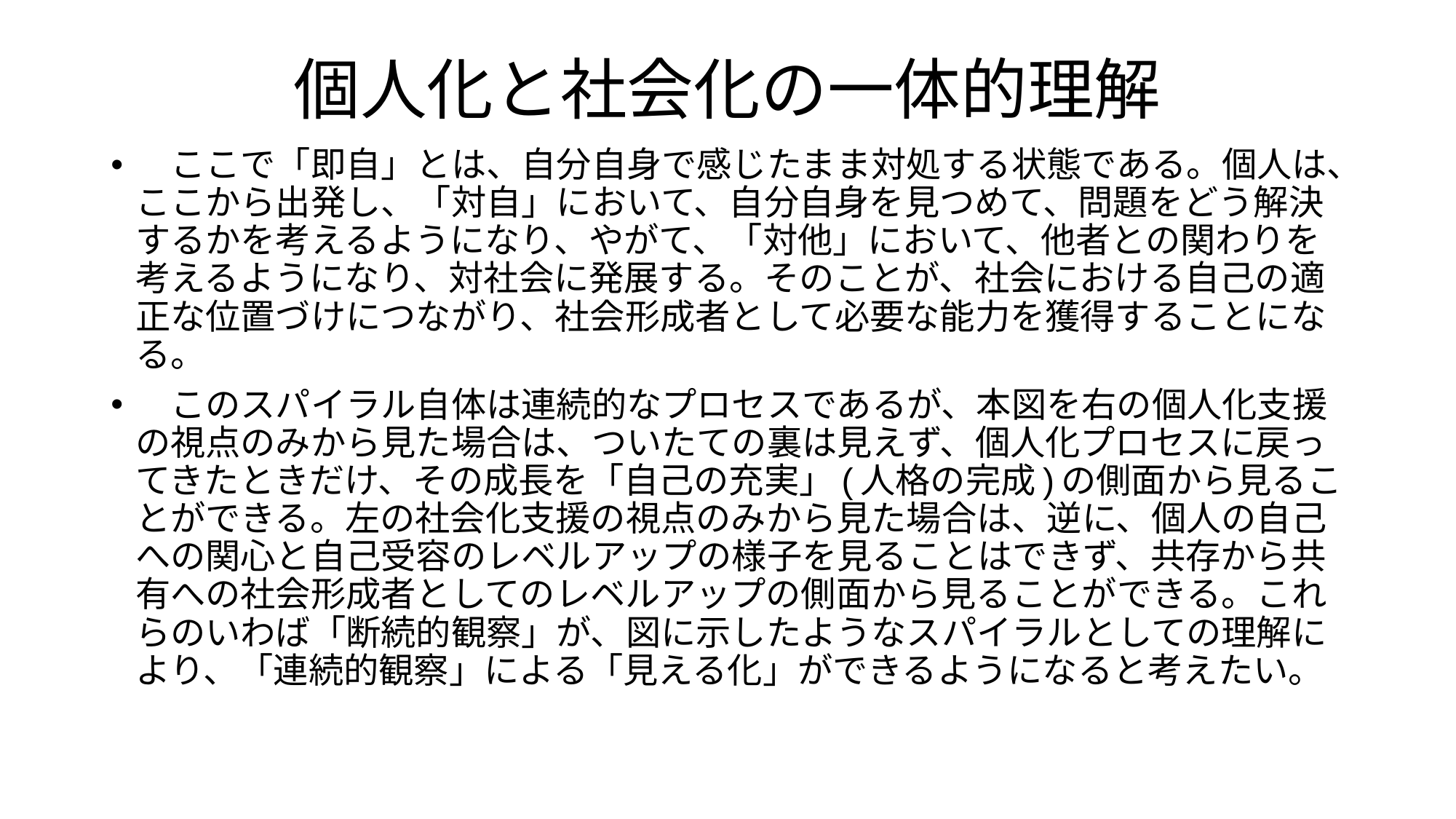

# 個人化と社会化の一体的理解
　ここで「即自」とは、自分自身で感じたまま対処する状態である。個人は、ここから出発し、「対自」において、自分自身を見つめて、問題をどう解決するかを考えるようになり、やがて、「対他」において、他者との関わりを考えるようになり、対社会に発展する。そのことが、社会における自己の適正な位置づけにつながり、社会形成者として必要な能力を獲得することになる。
　このスパイラル自体は連続的なプロセスであるが、本図を右の個人化支援の視点のみから見た場合は、ついたての裏は見えず、個人化プロセスに戻ってきたときだけ、その成長を「自己の充実」(人格の完成)の側面から見ることができる。左の社会化支援の視点のみから見た場合は、逆に、個人の自己への関心と自己受容のレベルアップの様子を見ることはできず、共存から共有への社会形成者としてのレベルアップの側面から見ることができる。これらのいわば「断続的観察」が、図に示したようなスパイラルとしての理解により、「連続的観察」による「見える化」ができるようになると考えたい。